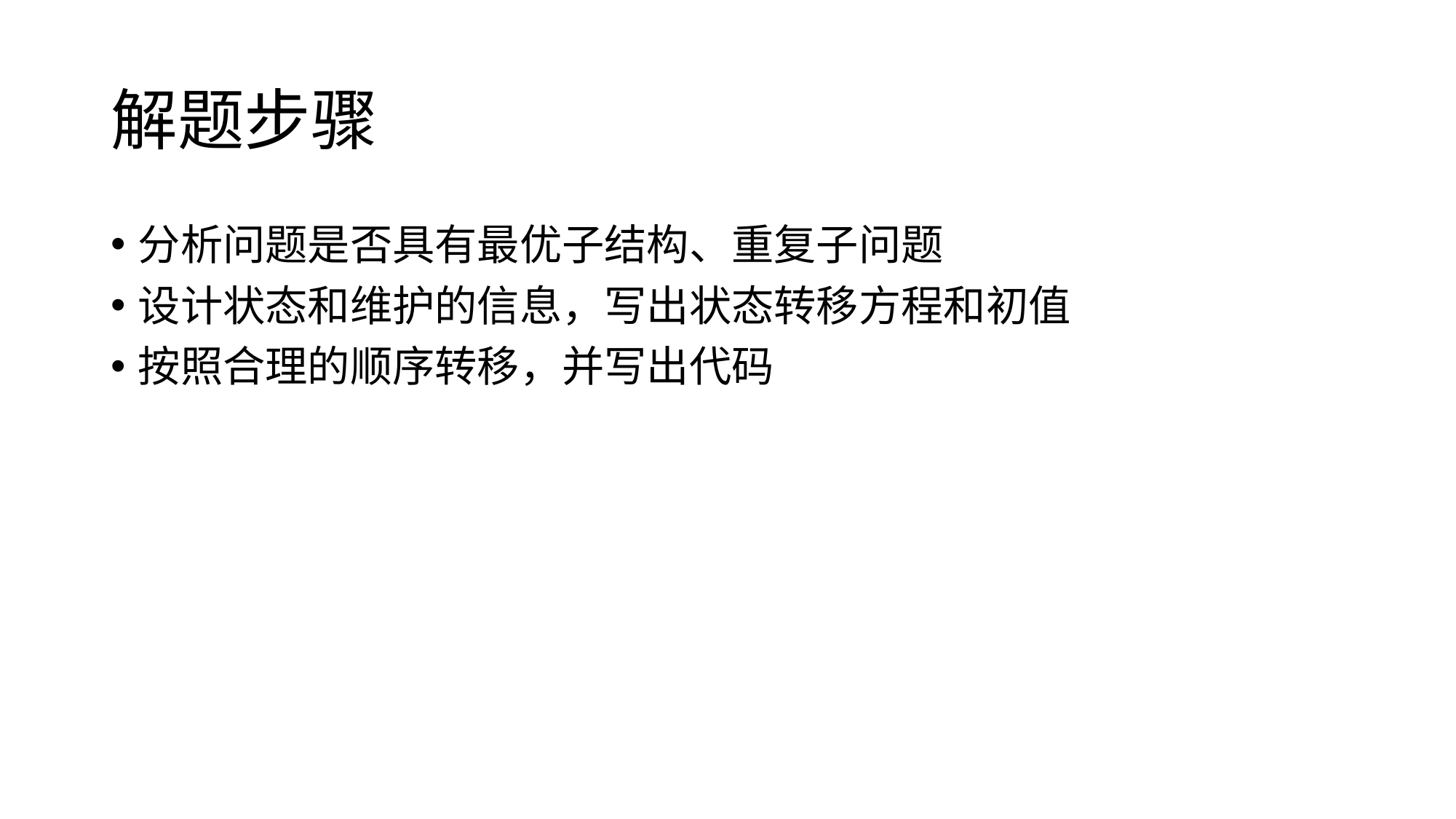

# 解题步骤
分析问题是否具有最优子结构、重复子问题
设计状态和维护的信息，写出状态转移方程和初值
按照合理的顺序转移，并写出代码